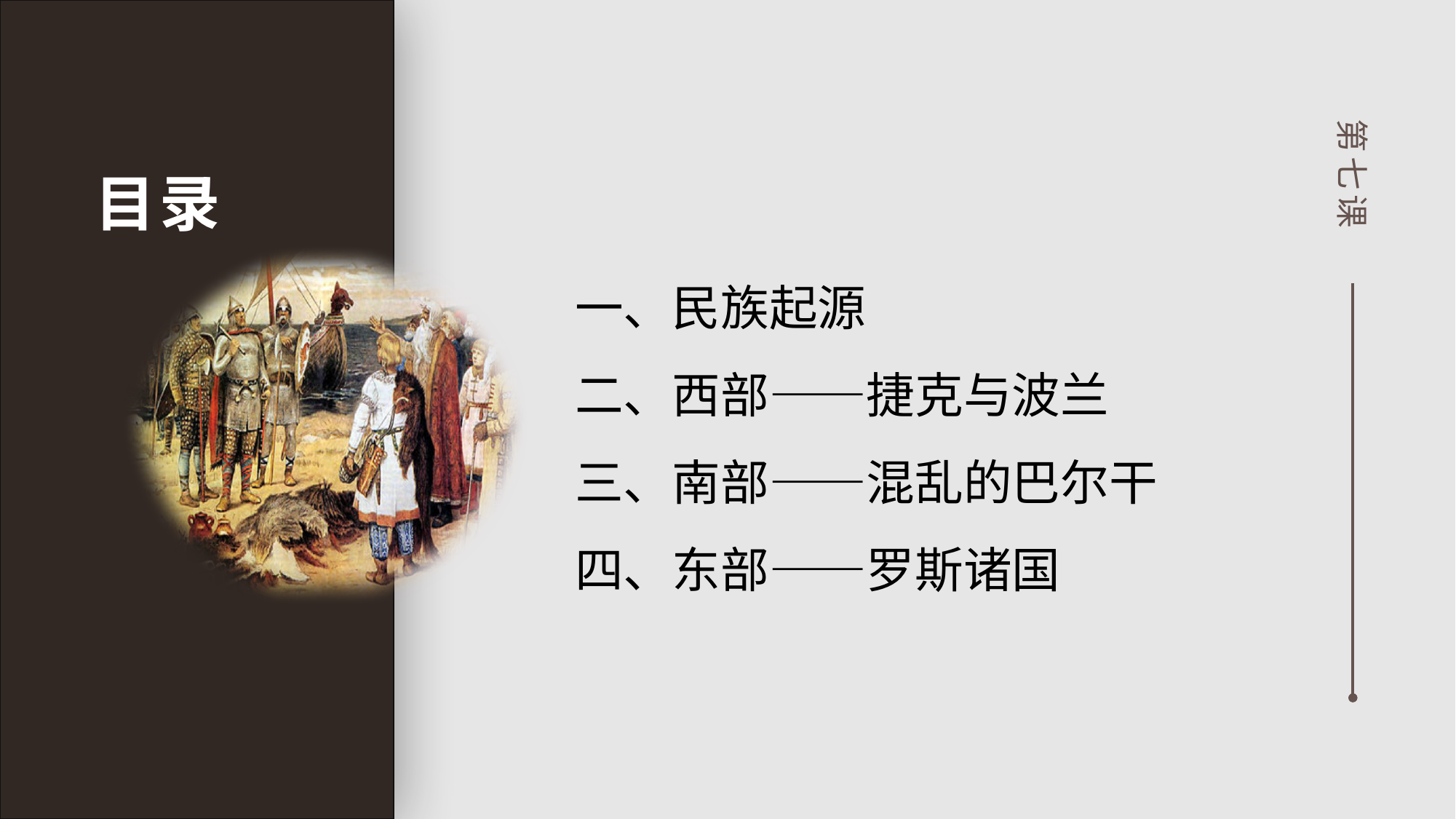

第七课
目录
一、民族起源
二、西部——捷克与波兰
三、南部——混乱的巴尔干
四、东部——罗斯诸国